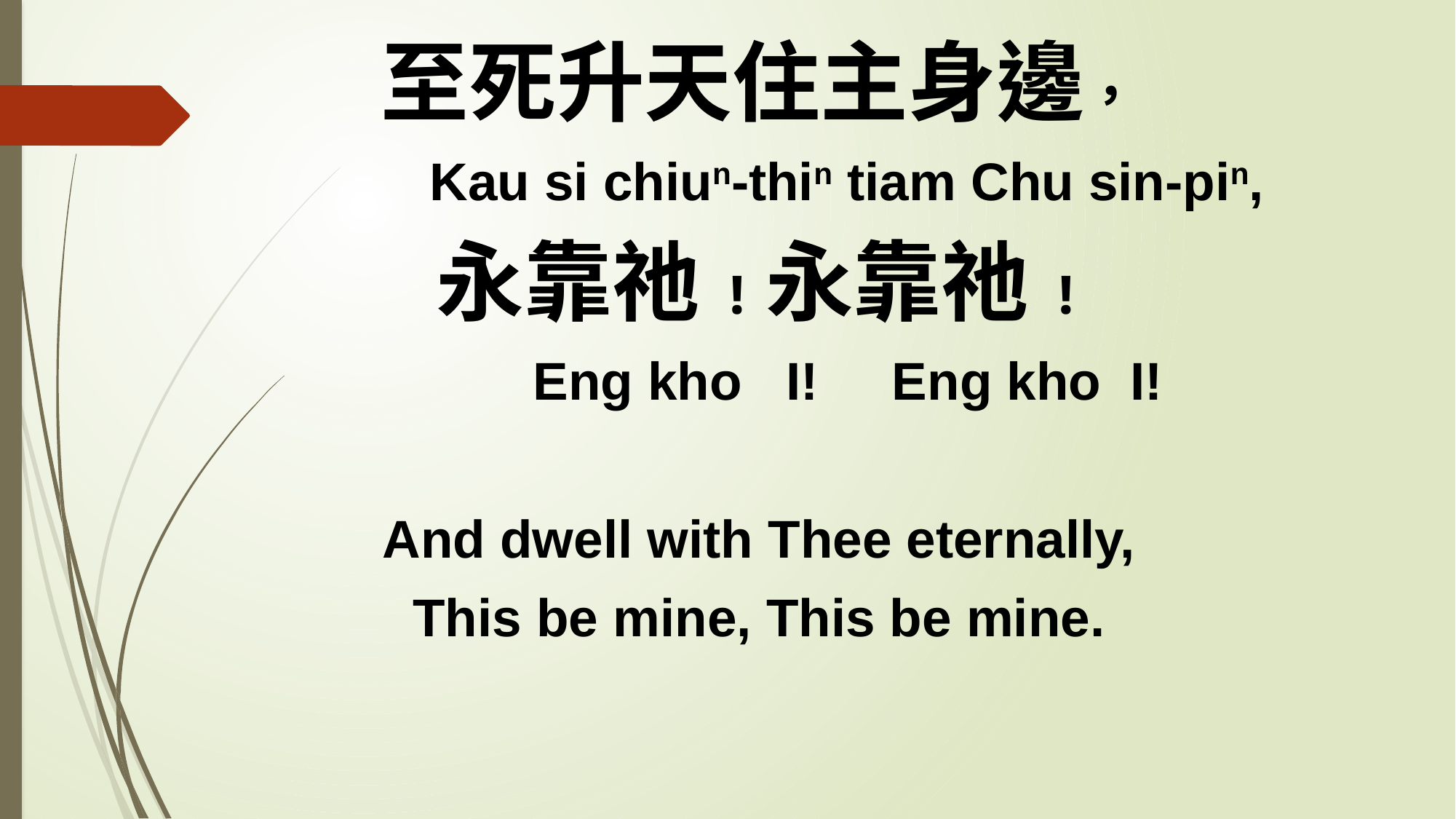

至死升天住主身邊，
             Kau si chiun-thin tiam Chu sin-pin,
永靠祂!永靠祂!
                    Eng kho   I!     Eng kho  I!

And dwell with Thee eternally,
This be mine, This be mine.